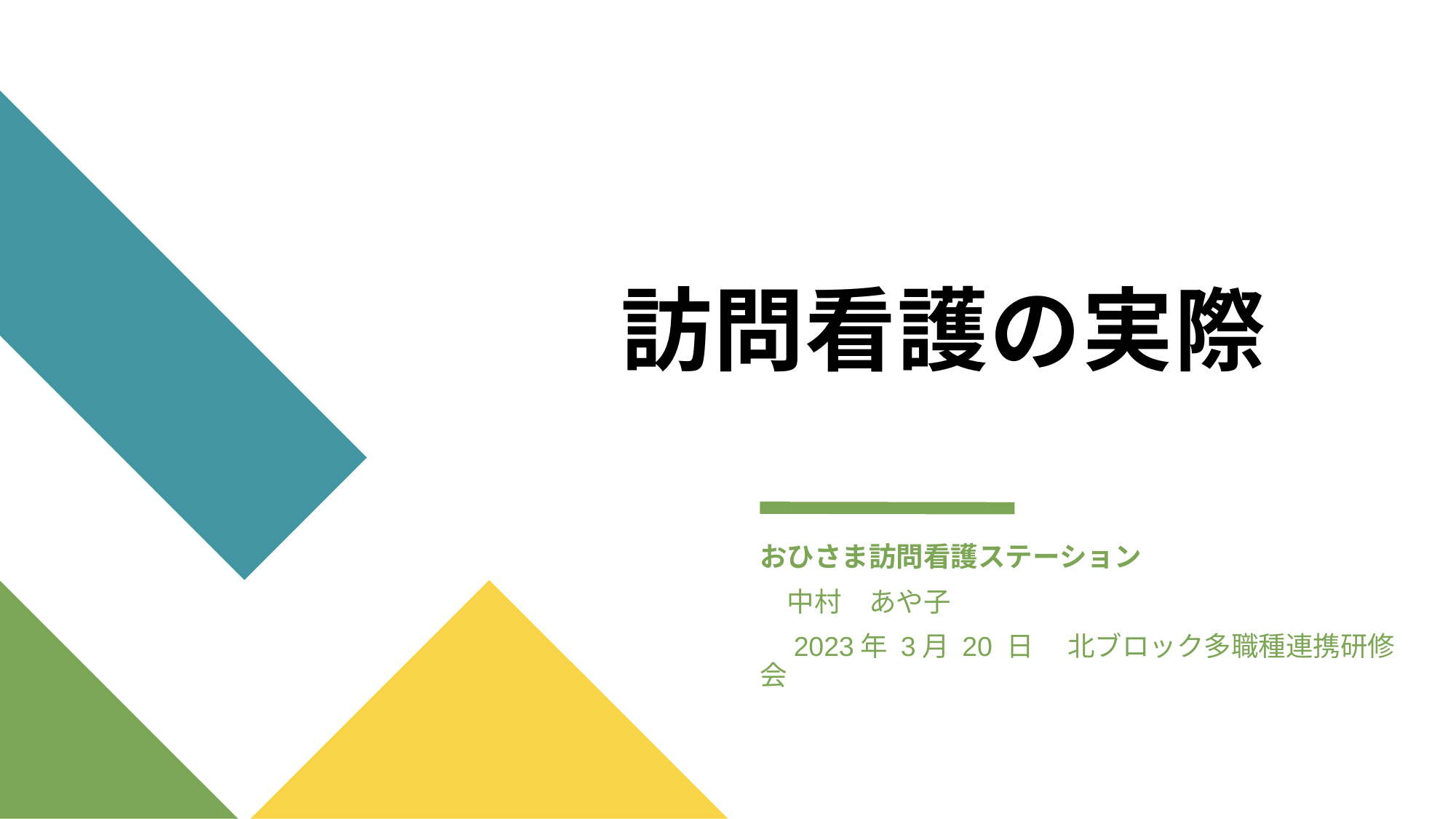

# 訪問看護の実際
おひさま訪問看護ステーション
　中村　あや子
　2023年 3月 20 日 　北ブロック多職種連携研修会